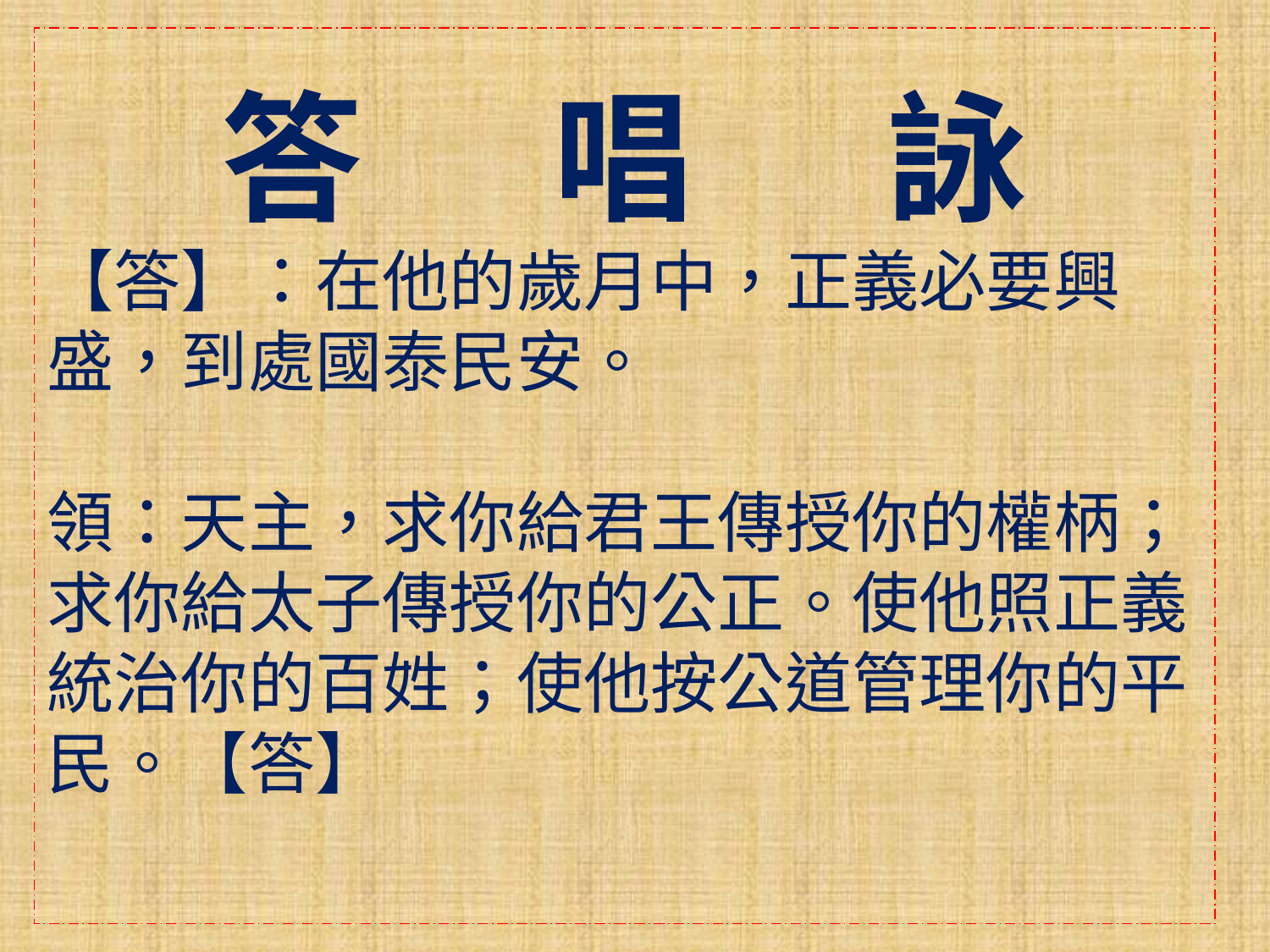

答      唱      詠
【答】：在他的歲月中，正義必要興盛，到處國泰民安。

領：天主，求你給君王傳授你的權柄；求你給太子傳授你的公正。使他照正義統治你的百姓；使他按公道管理你的平民。【答】